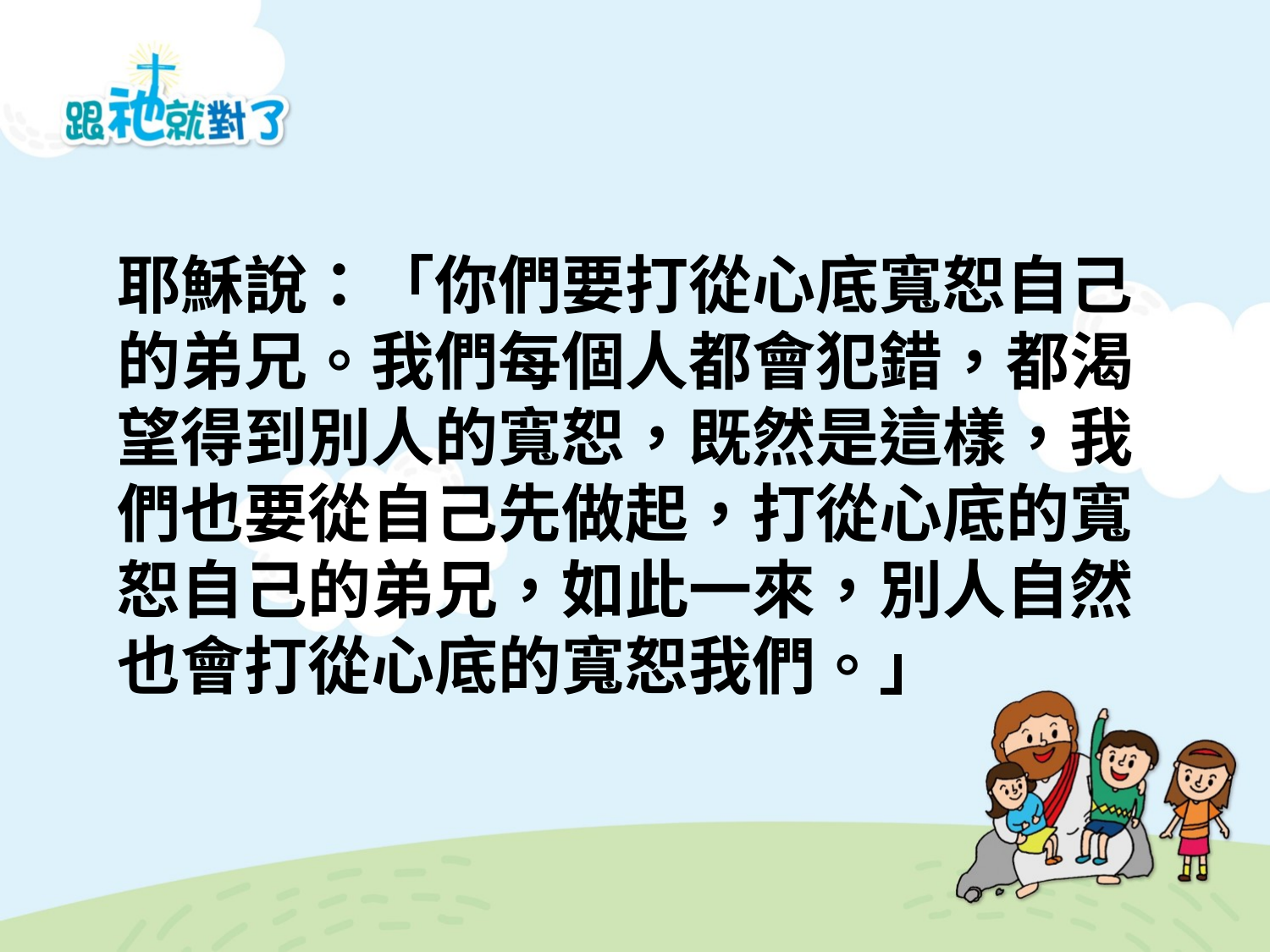

耶穌說：「你們要打從心底寬恕自己的弟兄。我們每個人都會犯錯，都渴望得到別人的寬恕，既然是這樣，我們也要從自己先做起，打從心底的寬恕自己的弟兄，如此一來，別人自然也會打從心底的寬恕我們。」